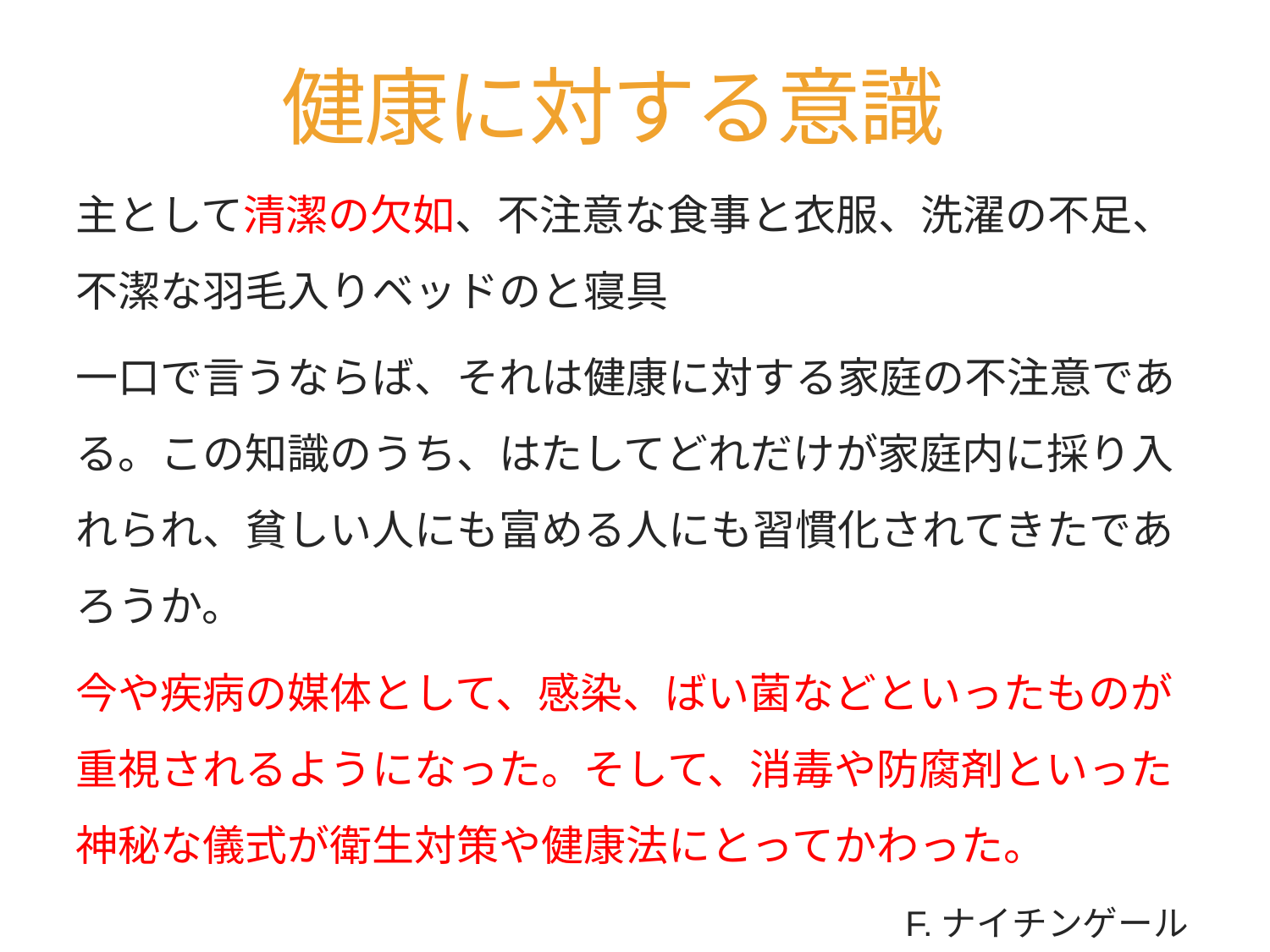

健康に対する意識
主として清潔の欠如、不注意な食事と衣服、洗濯の不足、不潔な羽毛入りベッドのと寝具
一口で言うならば、それは健康に対する家庭の不注意である。この知識のうち、はたしてどれだけが家庭内に採り入れられ、貧しい人にも富める人にも習慣化されてきたであろうか。
今や疾病の媒体として、感染、ばい菌などといったものが重視されるようになった。そして、消毒や防腐剤といった神秘な儀式が衛生対策や健康法にとってかわった。
F.ナイチンゲール